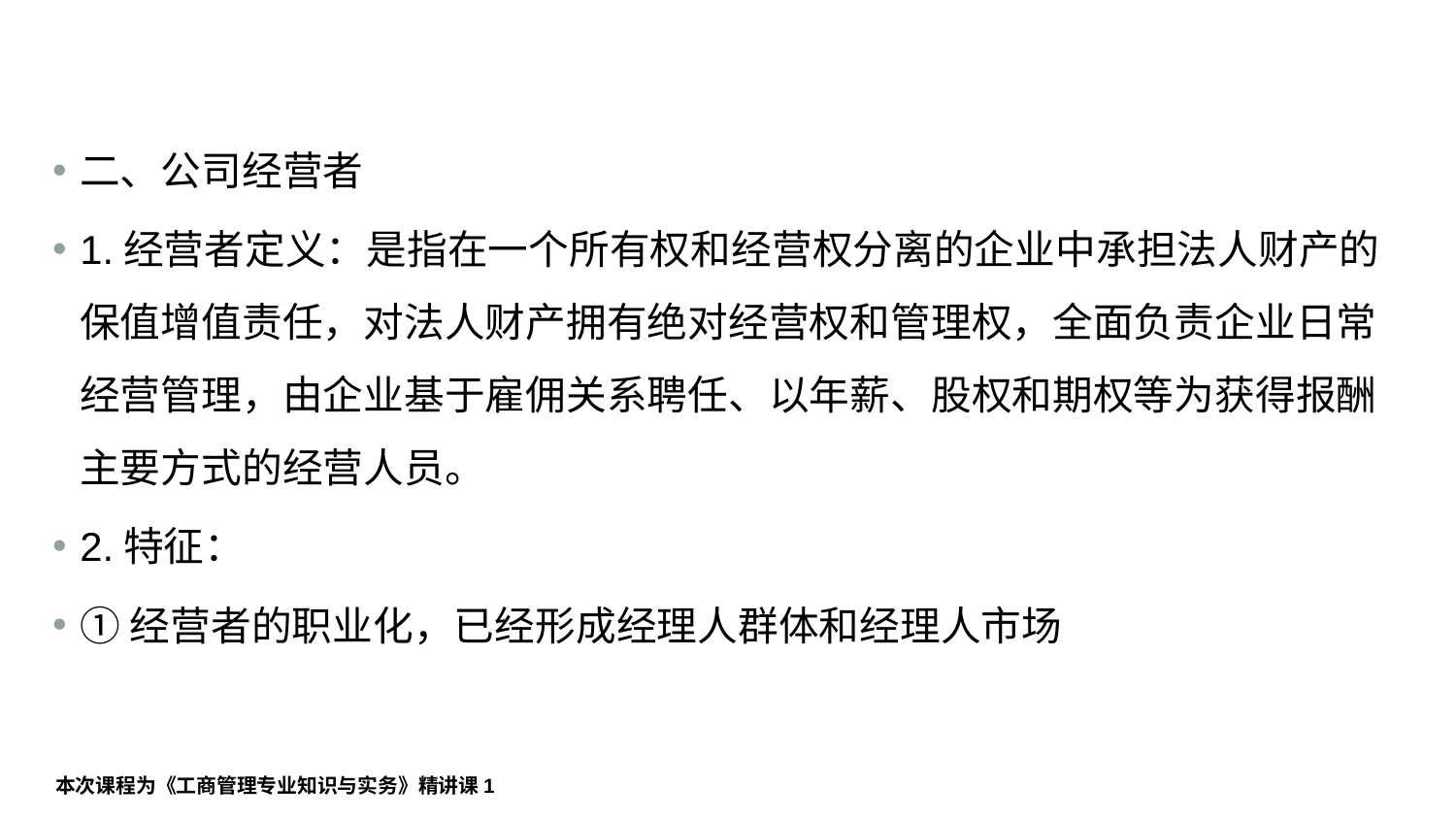

#
二、公司经营者
1.经营者定义：是指在一个所有权和经营权分离的企业中承担法人财产的保值增值责任，对法人财产拥有绝对经营权和管理权，全面负责企业日常经营管理，由企业基于雇佣关系聘任、以年薪、股权和期权等为获得报酬主要方式的经营人员。
2.特征：
①经营者的职业化，已经形成经理人群体和经理人市场